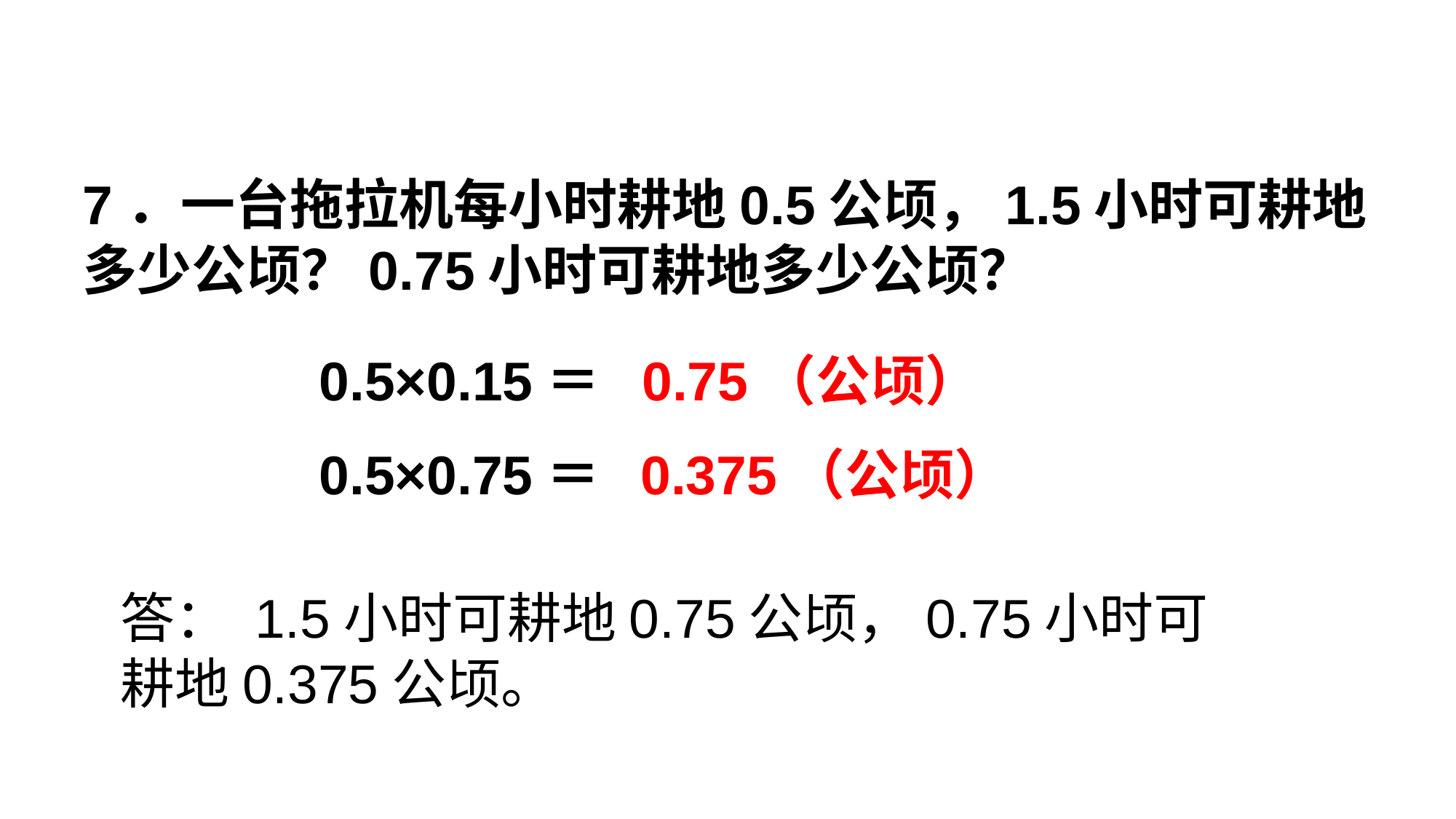

7．一台拖拉机每小时耕地0.5公顷，1.5小时可耕地多少公顷？0.75小时可耕地多少公顷？
0.5×0.15＝
0.75（公顷）
0.5×0.75＝
0.375（公顷）
答： 1.5小时可耕地0.75公顷，0.75小时可
耕地0.375公顷。